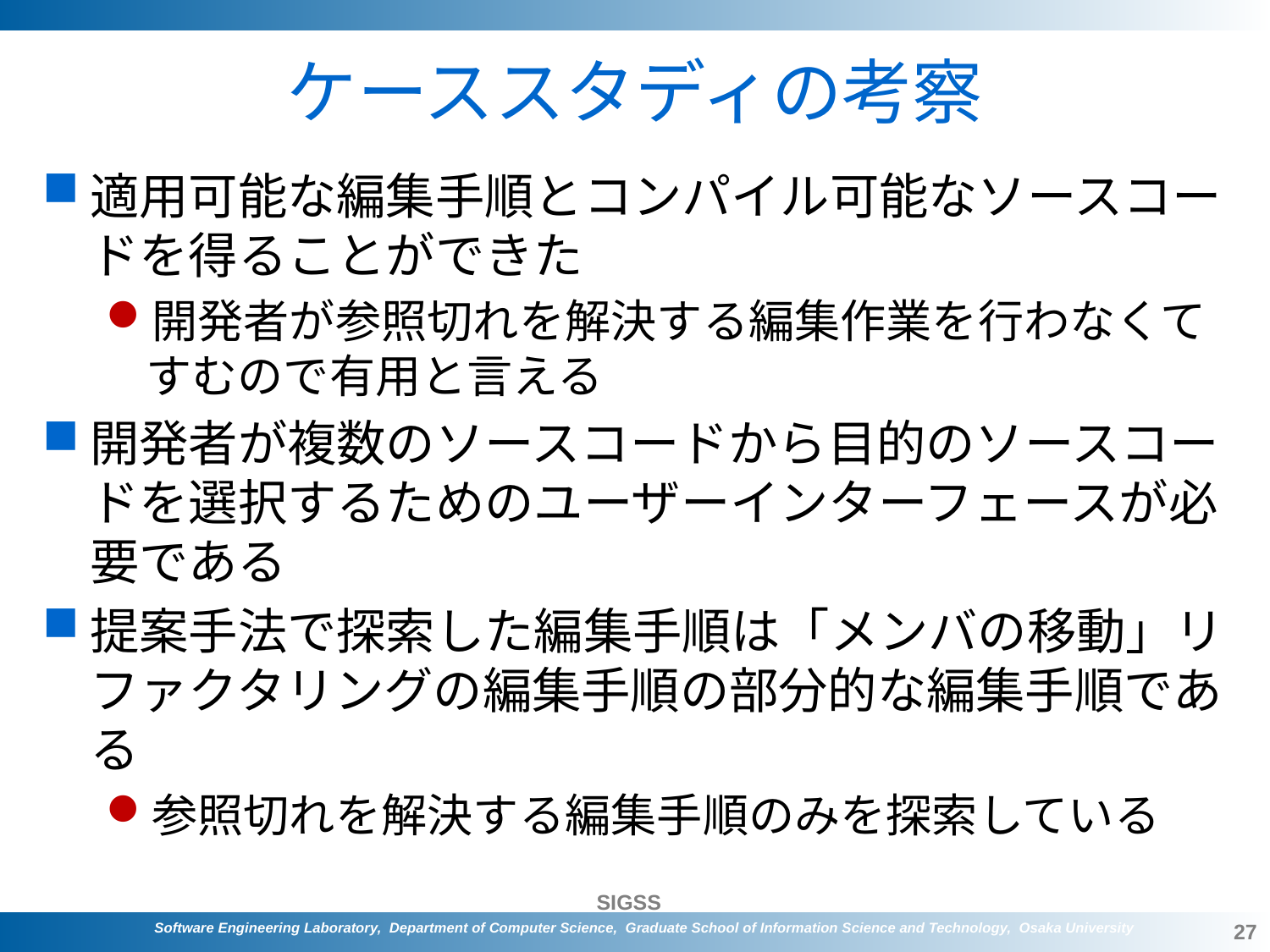

# ケーススタディの考察
適用可能な編集手順とコンパイル可能なソースコードを得ることができた
開発者が参照切れを解決する編集作業を行わなくてすむので有用と言える
開発者が複数のソースコードから目的のソースコードを選択するためのユーザーインターフェースが必要である
提案手法で探索した編集手順は「メンバの移動」リファクタリングの編集手順の部分的な編集手順である
参照切れを解決する編集手順のみを探索している

27
Software Engineering Laboratory,  Department of Computer Science,  Graduate School of Information Science and Technology,  Osaka University